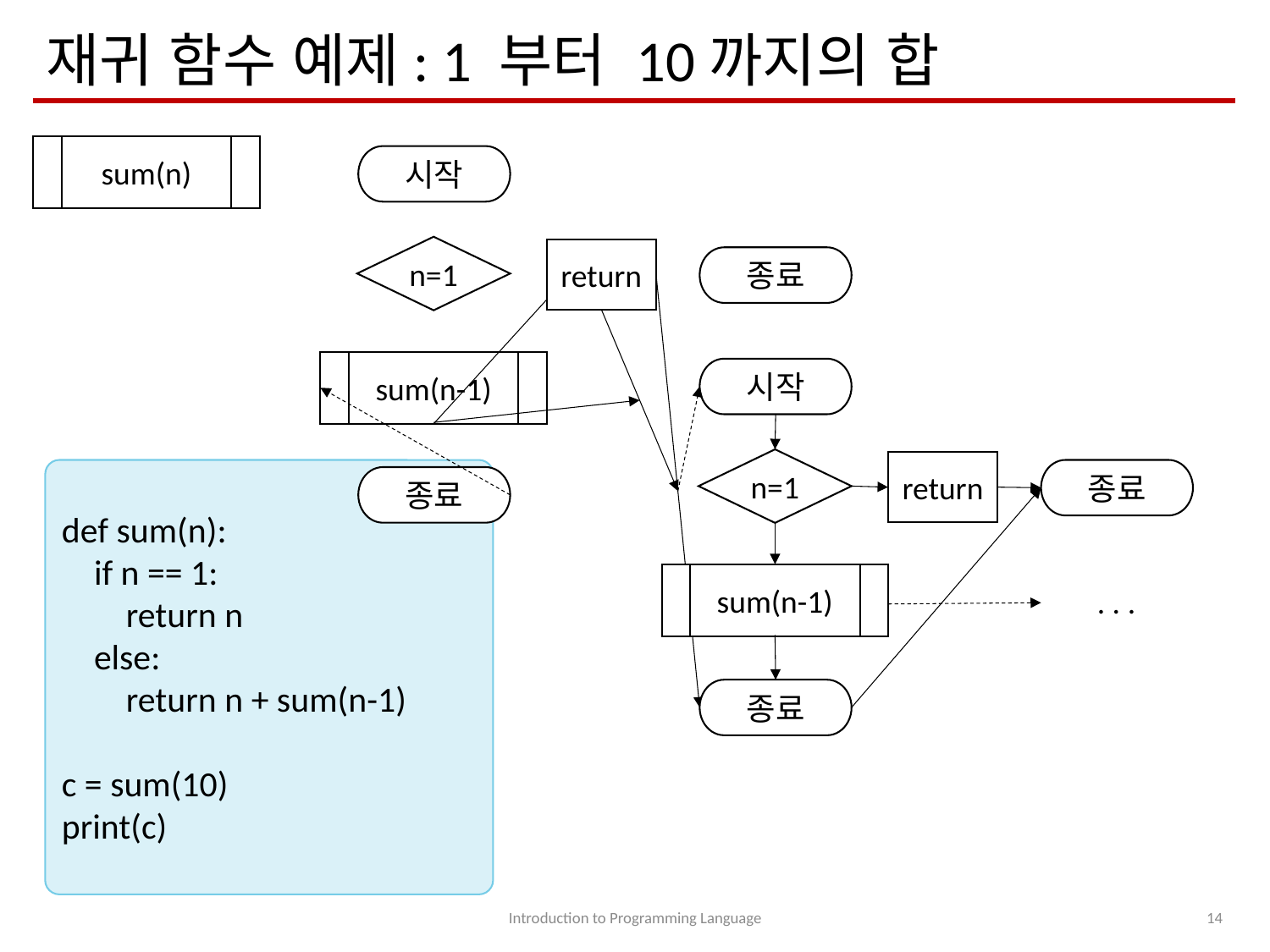

# 재귀 함수 예제: 1 부터 10까지의 합
sum(n)
시작
n=1
return
종료
sum(n-1)
시작
n=1
return
종료
종료
sum(n-1)
. . .
종료
def sum(n):
    if n == 1:
        return n
    else:
        return n + sum(n-1)

c = sum(10)
print(c)
Introduction to Programming Language
14